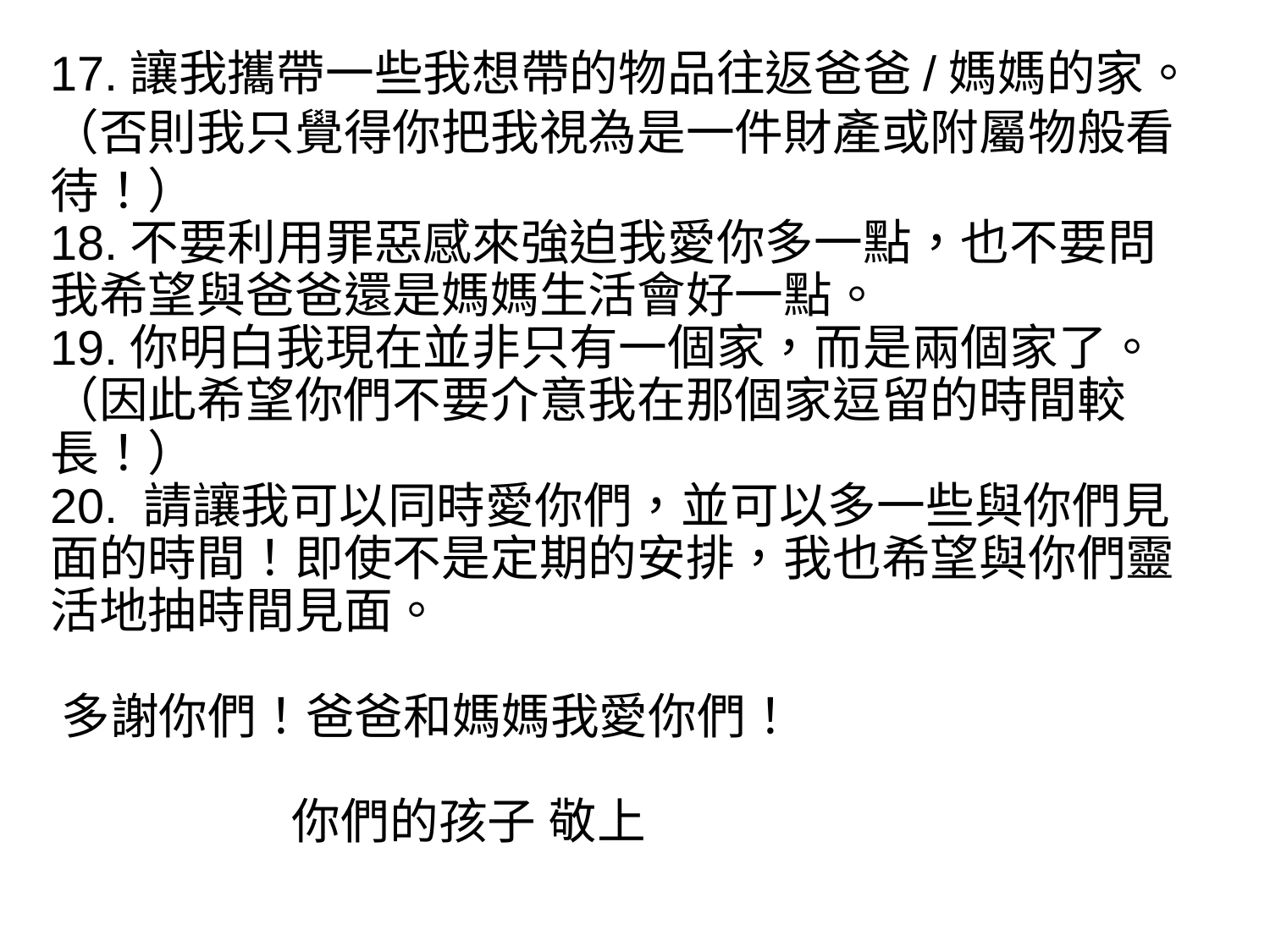

17.讓我攜帶一些我想帶的物品往返爸爸/媽媽的家。（否則我只覺得你把我視為是一件財產或附屬物般看待！）
18.不要利用罪惡感來強迫我愛你多一點，也不要問我希望與爸爸還是媽媽生活會好一點。
19.你明白我現在並非只有一個家，而是兩個家了。（因此希望你們不要介意我在那個家逗留的時間較長！）
20. 請讓我可以同時愛你們，並可以多一些與你們見面的時間！即使不是定期的安排，我也希望與你們靈活地抽時間見面。
 多謝你們！爸爸和媽媽我愛你們！
                      你們的孩子 敬上